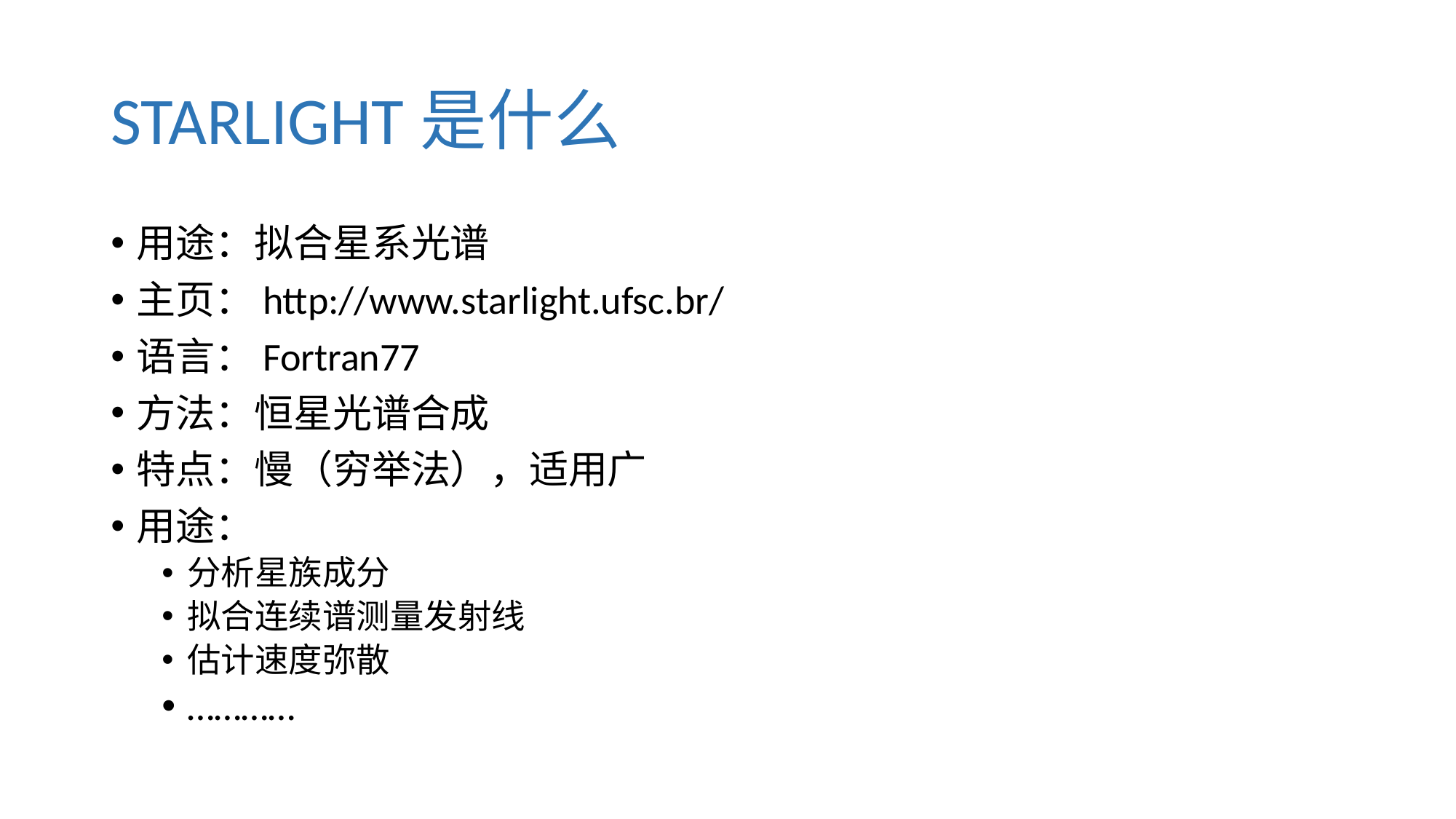

# STARLIGHT是什么
用途：拟合星系光谱
主页：http://www.starlight.ufsc.br/
语言：Fortran77
方法：恒星光谱合成
特点：慢（穷举法），适用广
用途：
分析星族成分
拟合连续谱测量发射线
估计速度弥散
…………